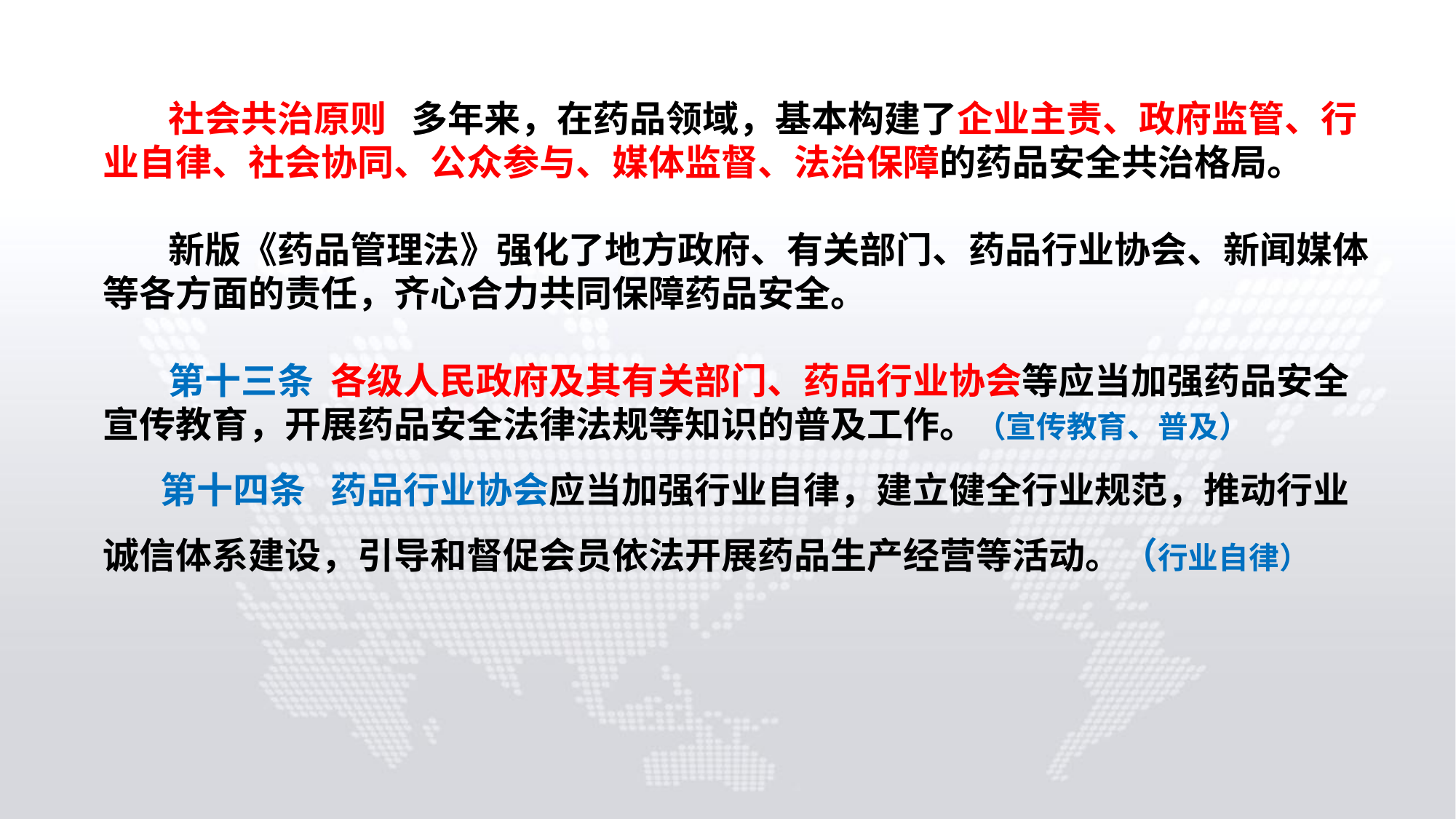

社会共治原则   多年来，在药品领域，基本构建了企业主责、政府监管、行业自律、社会协同、公众参与、媒体监督、法治保障的药品安全共治格局。

       新版《药品管理法》强化了地方政府、有关部门、药品行业协会、新闻媒体等各方面的责任，齐心合力共同保障药品安全。

       第十三条  各级人民政府及其有关部门、药品行业协会等应当加强药品安全宣传教育，开展药品安全法律法规等知识的普及工作。（宣传教育、普及）
      第十四条   药品行业协会应当加强行业自律，建立健全行业规范，推动行业诚信体系建设，引导和督促会员依法开展药品生产经营等活动。（行业自律）